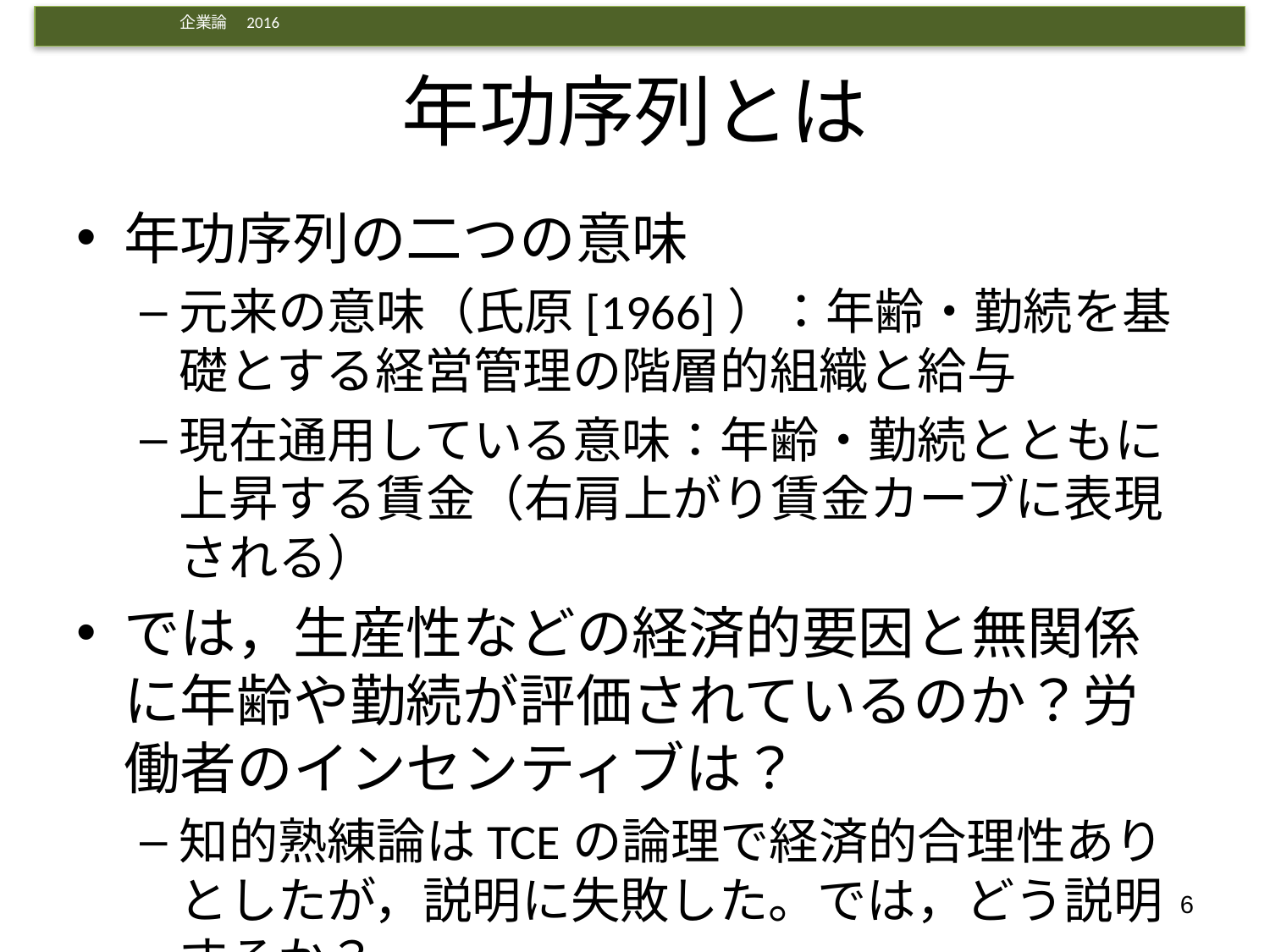

# 年功序列とは
年功序列の二つの意味
元来の意味（氏原[1966]）：年齢・勤続を基礎とする経営管理の階層的組織と給与
現在通用している意味：年齢・勤続とともに上昇する賃金（右肩上がり賃金カーブに表現される）
では，生産性などの経済的要因と無関係に年齢や勤続が評価されているのか？労働者のインセンティブは？
知的熟練論はTCEの論理で経済的合理性ありとしたが，説明に失敗した。では，どう説明するか？
6